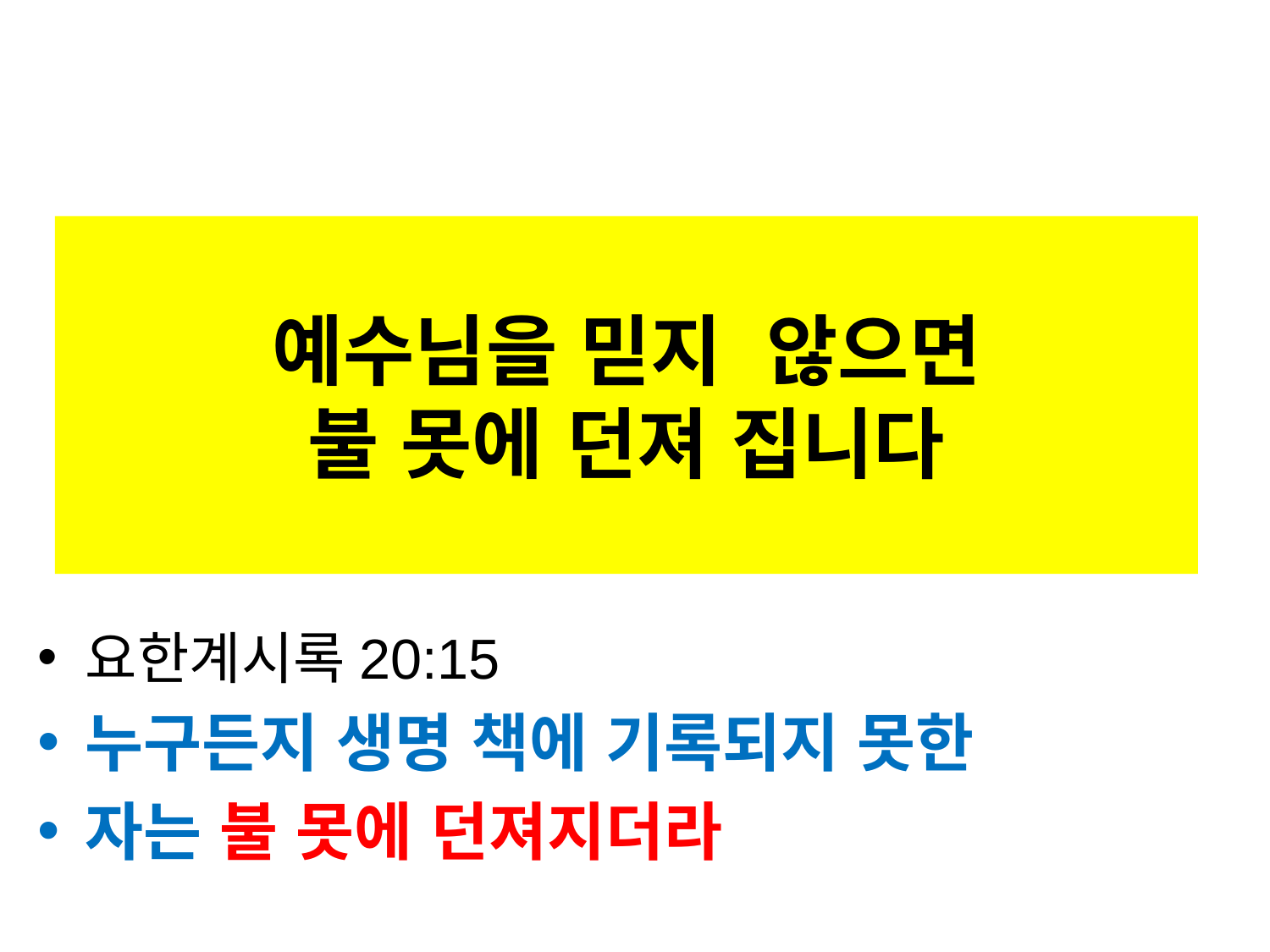

# 예수님을 믿지  않으면 불 못에 던져 집니다
요한계시록20:15
누구든지 생명 책에 기록되지 못한
자는 불 못에 던져지더라